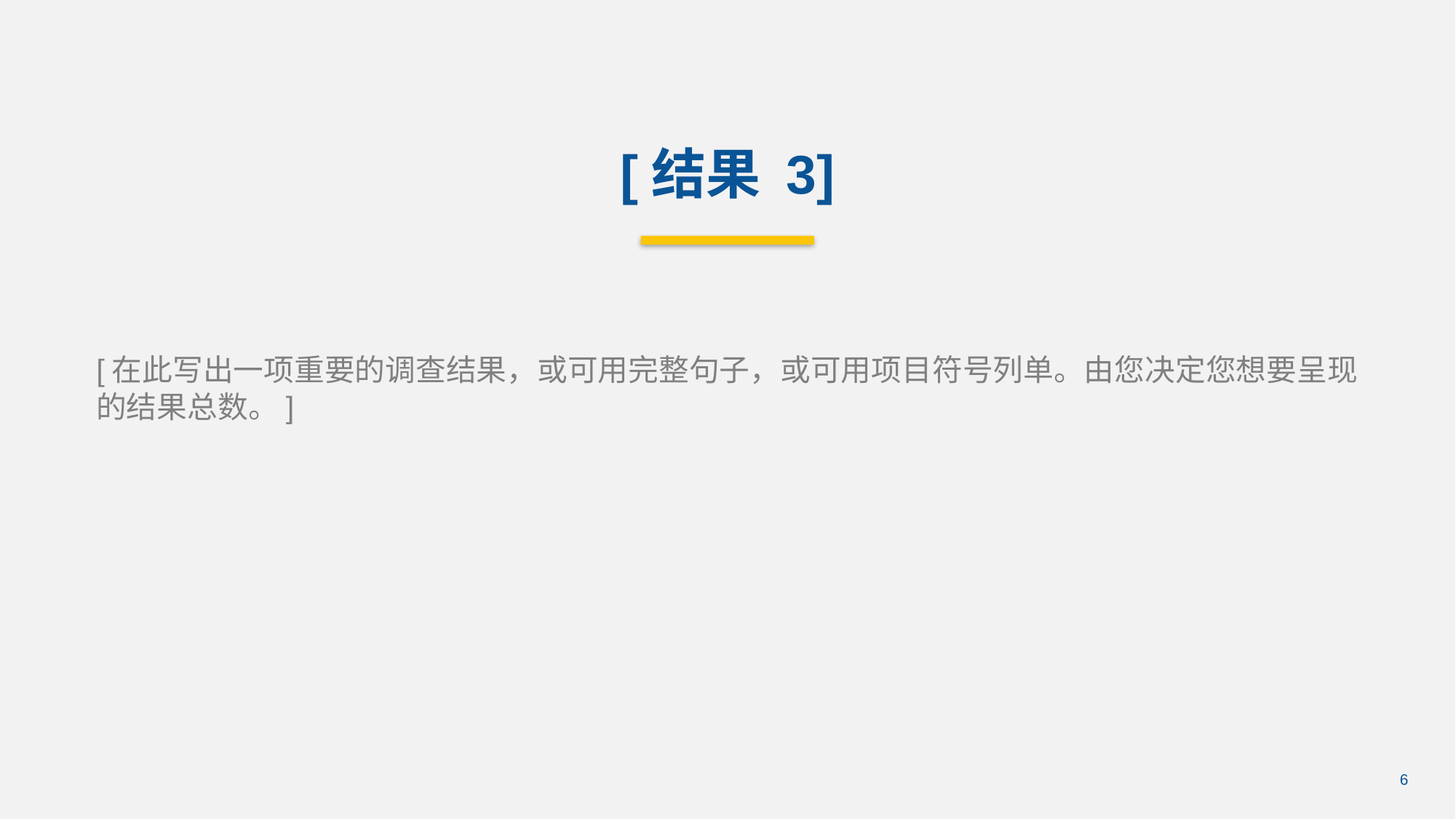

[结果 3]
[在此写出一项重要的调查结果，或可用完整句子，或可用项目符号列单。由您决定您想要呈现的结果总数。]